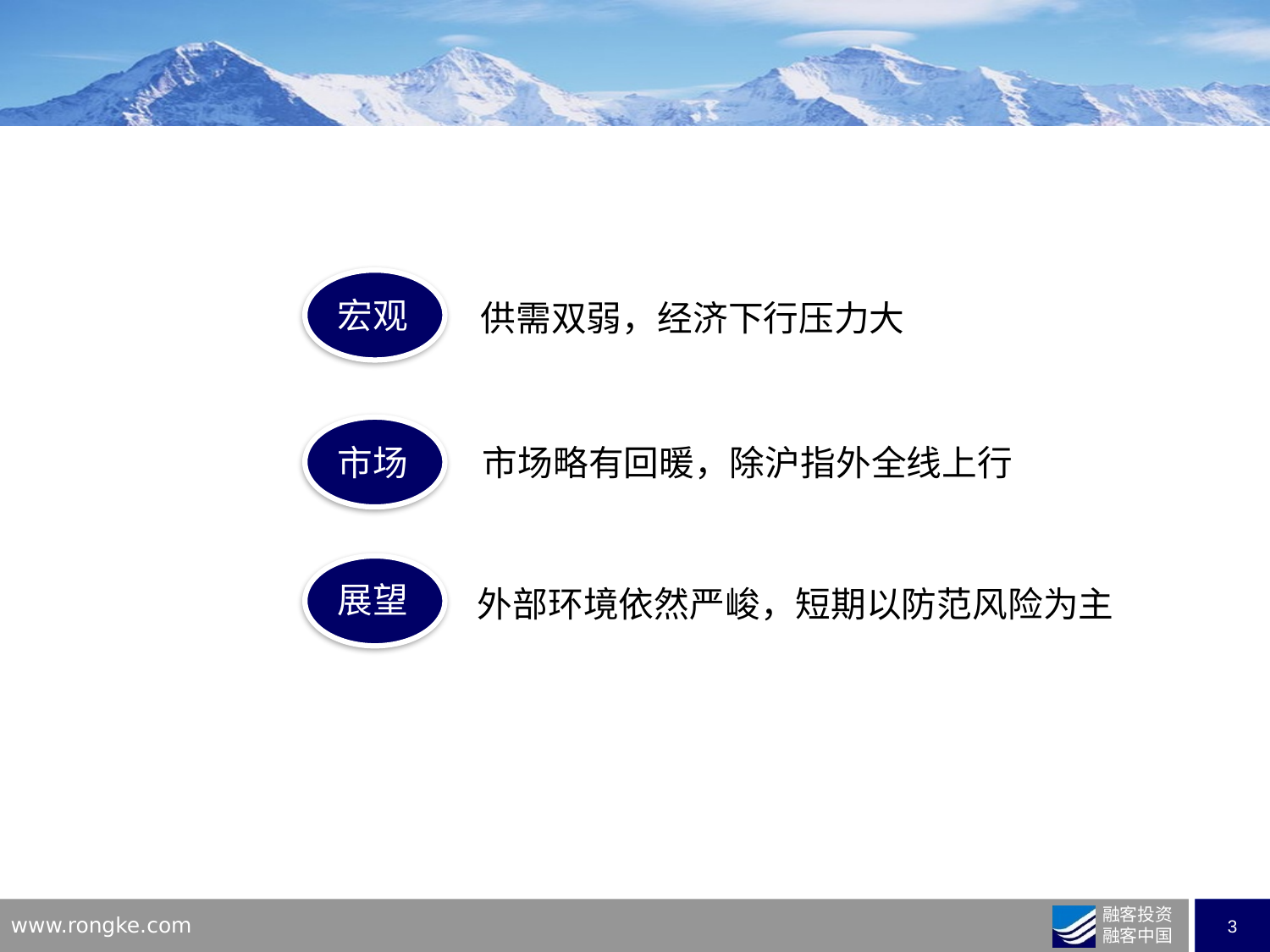

宏观
供需双弱，经济下行压力大

市场
市场略有回暖，除沪指外全线上行

展望
外部环境依然严峻，短期以防范风险为主
业务